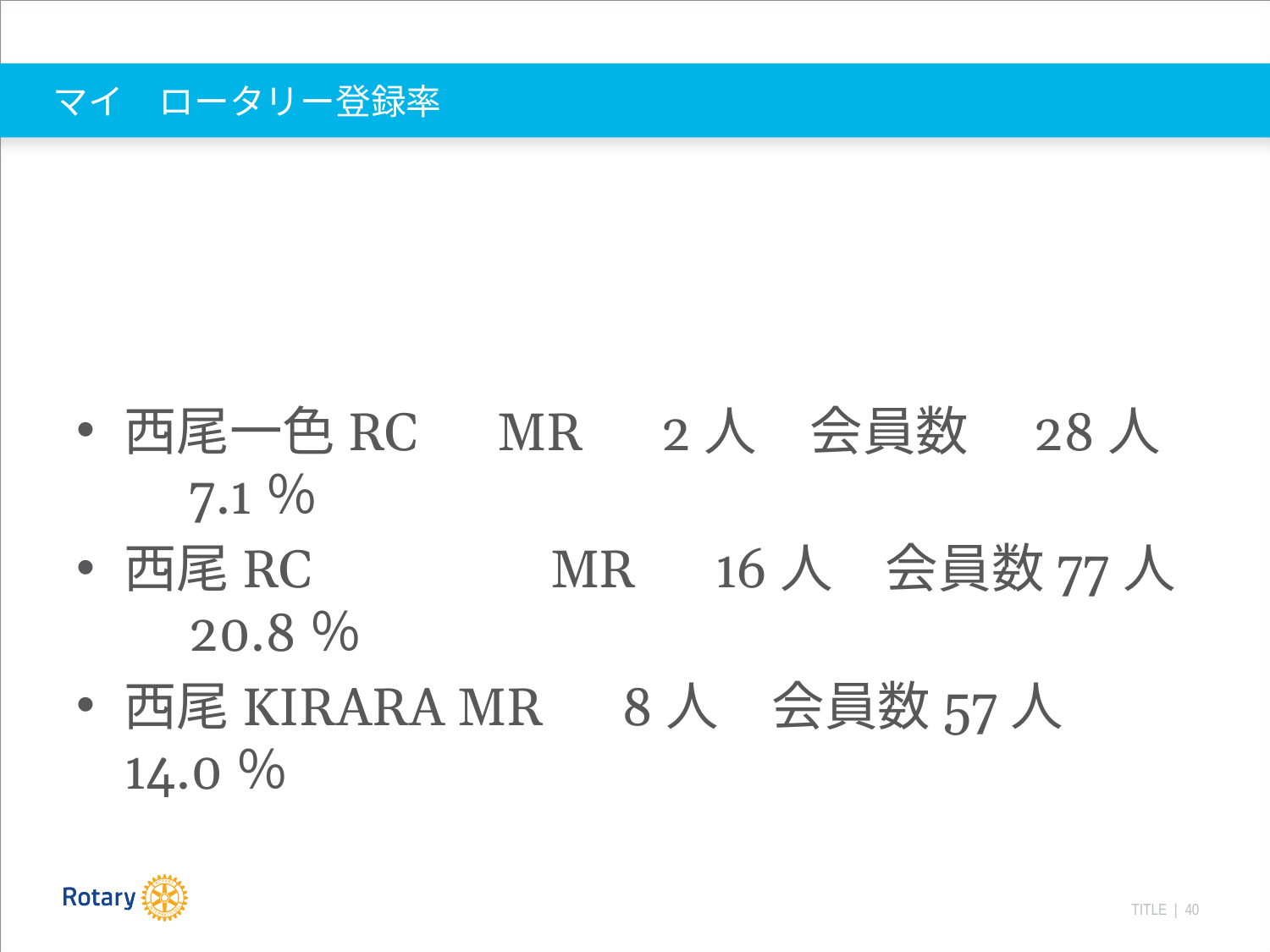

# マイ　ロータリー登録率

西尾一色RC　MR　2人　会員数　28人　7.1％
西尾RC　　　　MR　16人　会員数77人　20.8％
西尾KIRARA MR　8人　会員数57人　14.0％